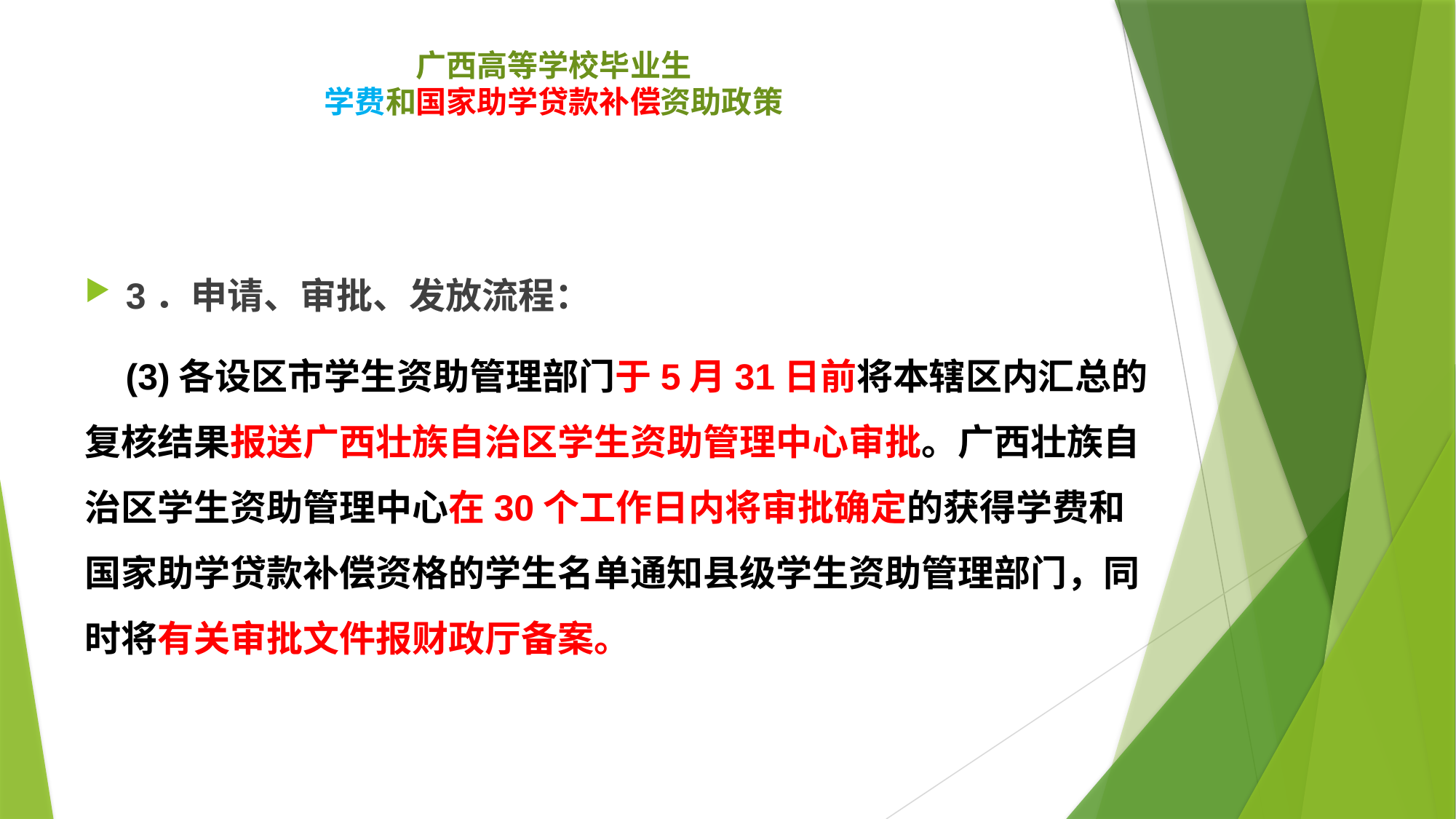

# 广西高等学校毕业生 学费和国家助学贷款补偿资助政策
3．申请、审批、发放流程：
    (3)各设区市学生资助管理部门于5月31日前将本辖区内汇总的复核结果报送广西壮族自治区学生资助管理中心审批。广西壮族自治区学生资助管理中心在30个工作日内将审批确定的获得学费和国家助学贷款补偿资格的学生名单通知县级学生资助管理部门，同时将有关审批文件报财政厅备案。